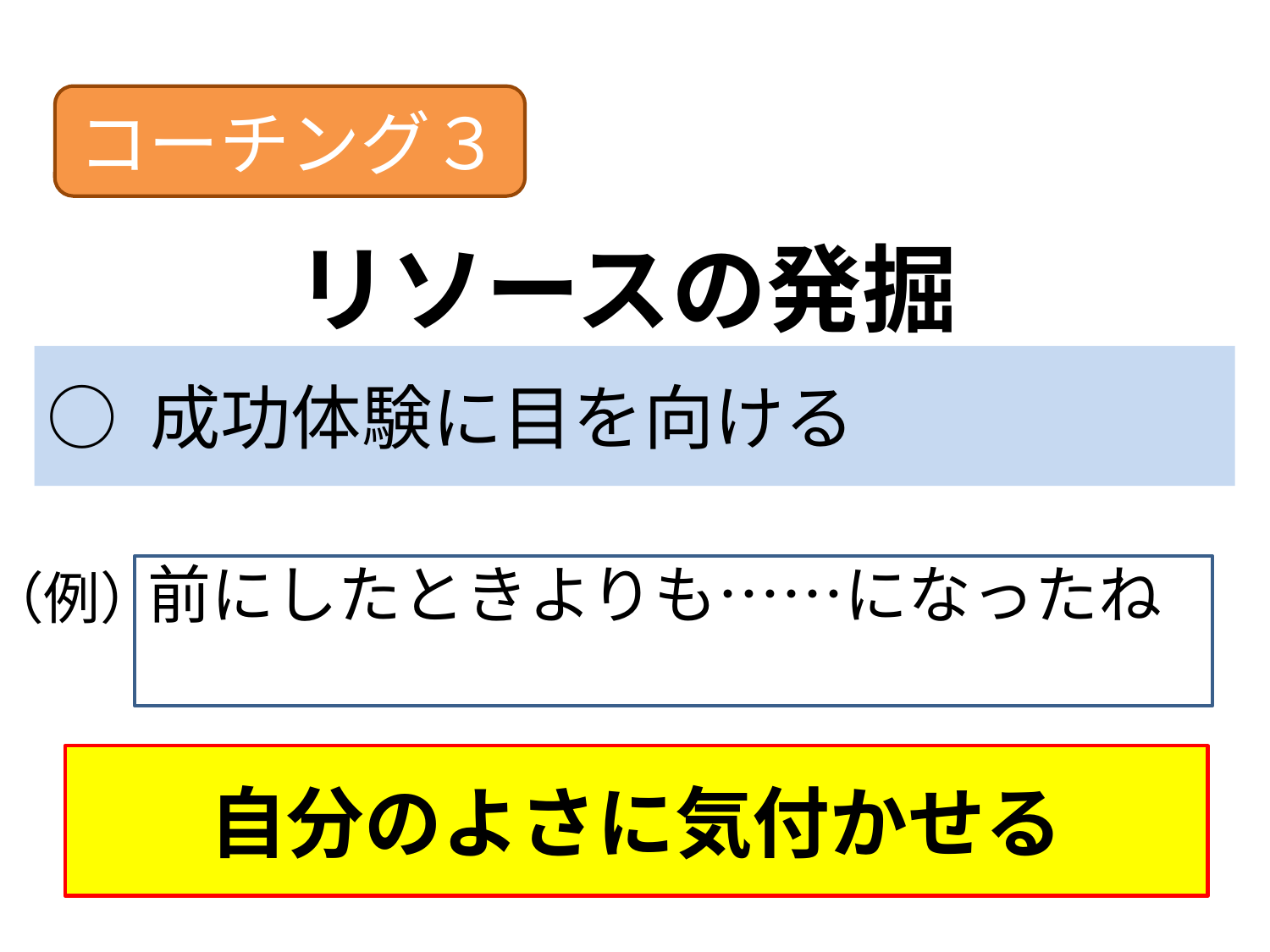

コーチング３
リソースの発掘
○ 成功体験に目を向ける
（例）
前にしたときよりも……になったね
自分のよさに気付かせる